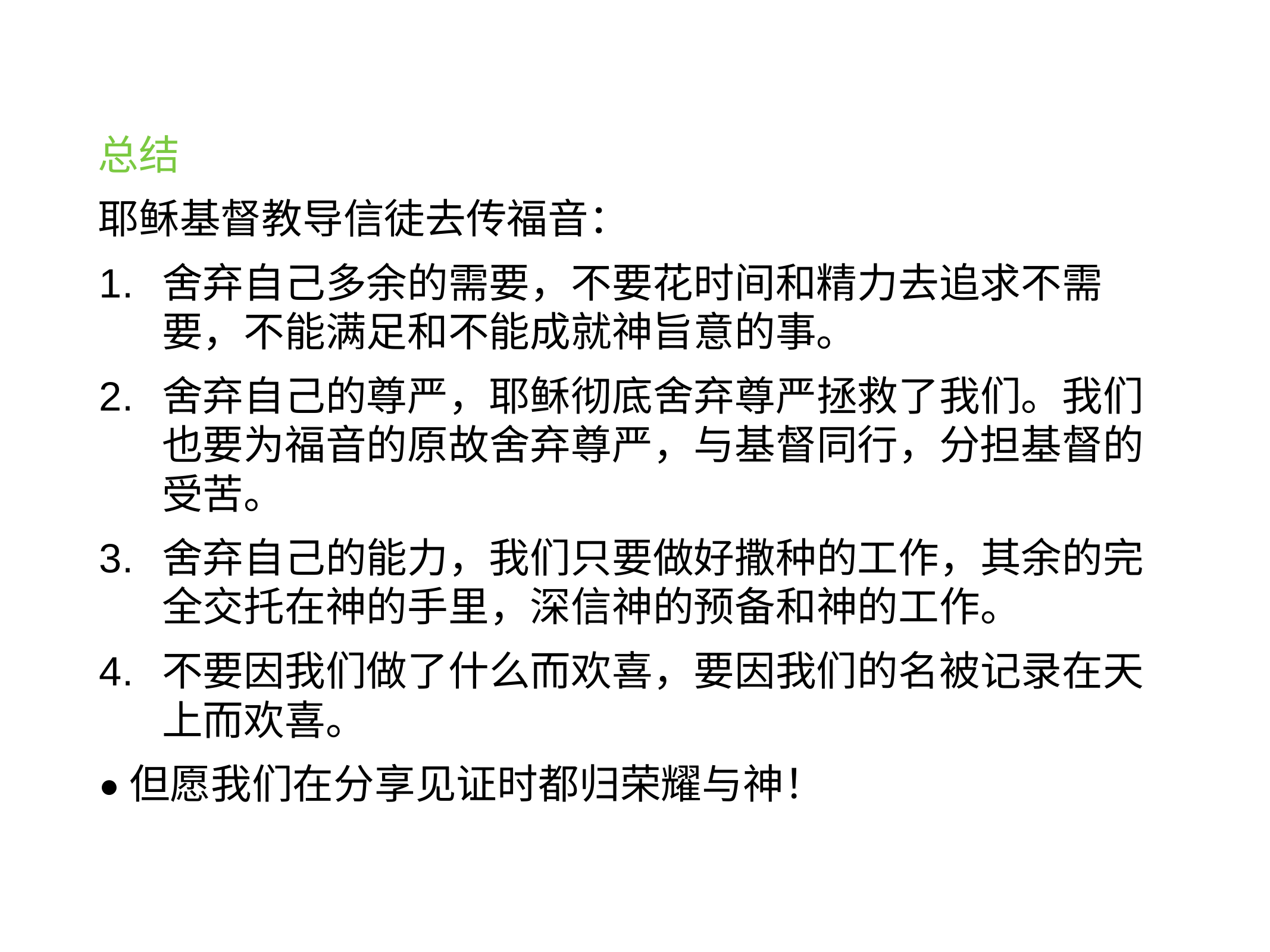

总结
耶稣基督教导信徒去传福音：
舍弃自己多余的需要，不要花时间和精力去追求不需要，不能满足和不能成就神旨意的事。
舍弃自己的尊严，耶稣彻底舍弃尊严拯救了我们。我们也要为福音的原故舍弃尊严，与基督同行，分担基督的受苦。
舍弃自己的能力，我们只要做好撒种的工作，其余的完全交托在神的手里，深信神的预备和神的工作。
不要因我们做了什么而欢喜，要因我们的名被记录在天上而欢喜。
但愿我们在分享见证时都归荣耀与神！